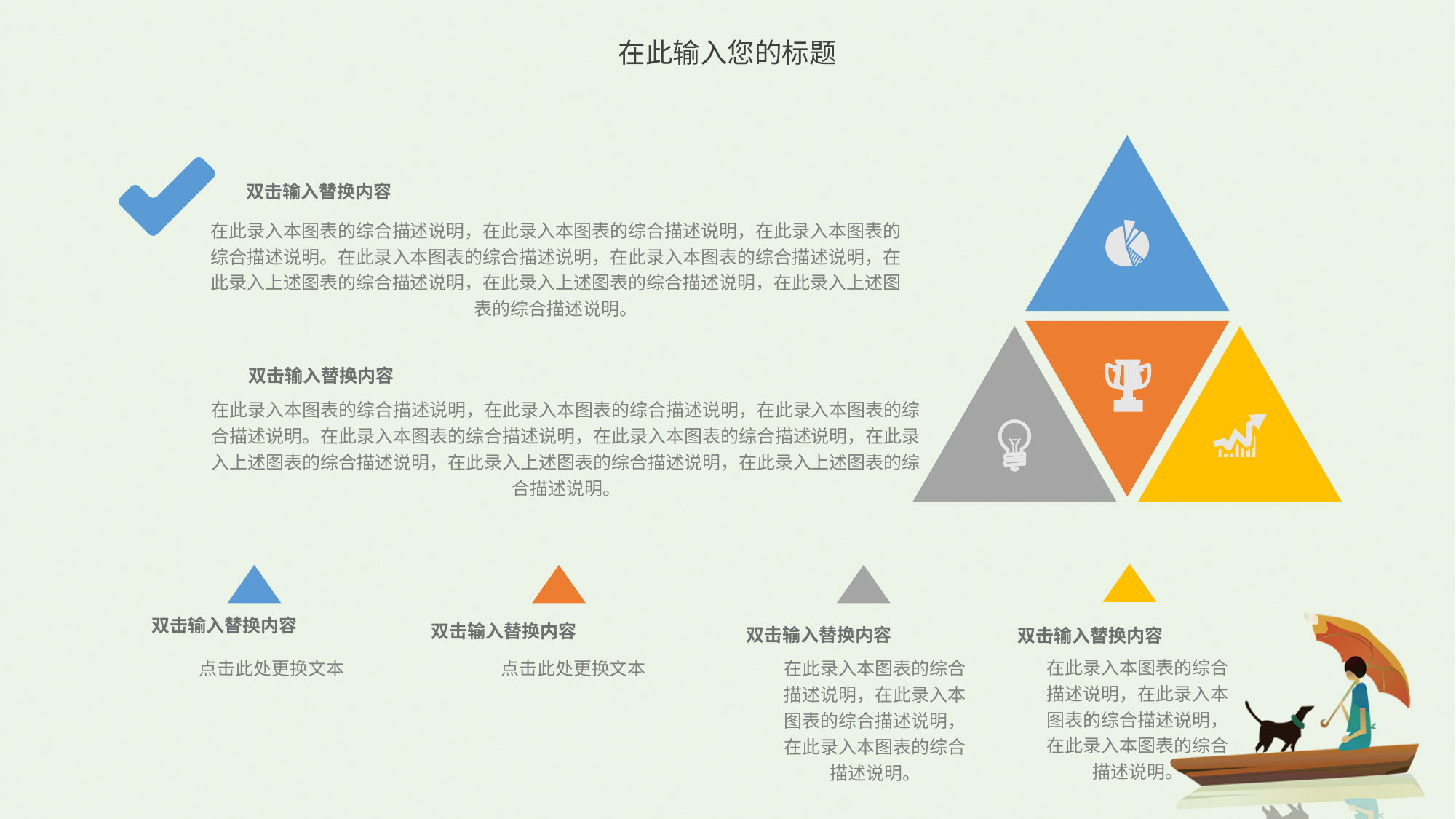

双击输入替换内容
在此录入本图表的综合描述说明，在此录入本图表的综合描述说明，在此录入本图表的综合描述说明。在此录入本图表的综合描述说明，在此录入本图表的综合描述说明，在此录入上述图表的综合描述说明，在此录入上述图表的综合描述说明，在此录入上述图表的综合描述说明。

双击输入替换内容
在此录入本图表的综合描述说明，在此录入本图表的综合描述说明，在此录入本图表的综合描述说明。在此录入本图表的综合描述说明，在此录入本图表的综合描述说明，在此录入上述图表的综合描述说明，在此录入上述图表的综合描述说明，在此录入上述图表的综合描述说明。

双击输入替换内容
点击此处更换文本
双击输入替换内容
点击此处更换文本
双击输入替换内容
在此录入本图表的综合描述说明，在此录入本图表的综合描述说明，在此录入本图表的综合描述说明。
双击输入替换内容
在此录入本图表的综合描述说明，在此录入本图表的综合描述说明，在此录入本图表的综合描述说明。